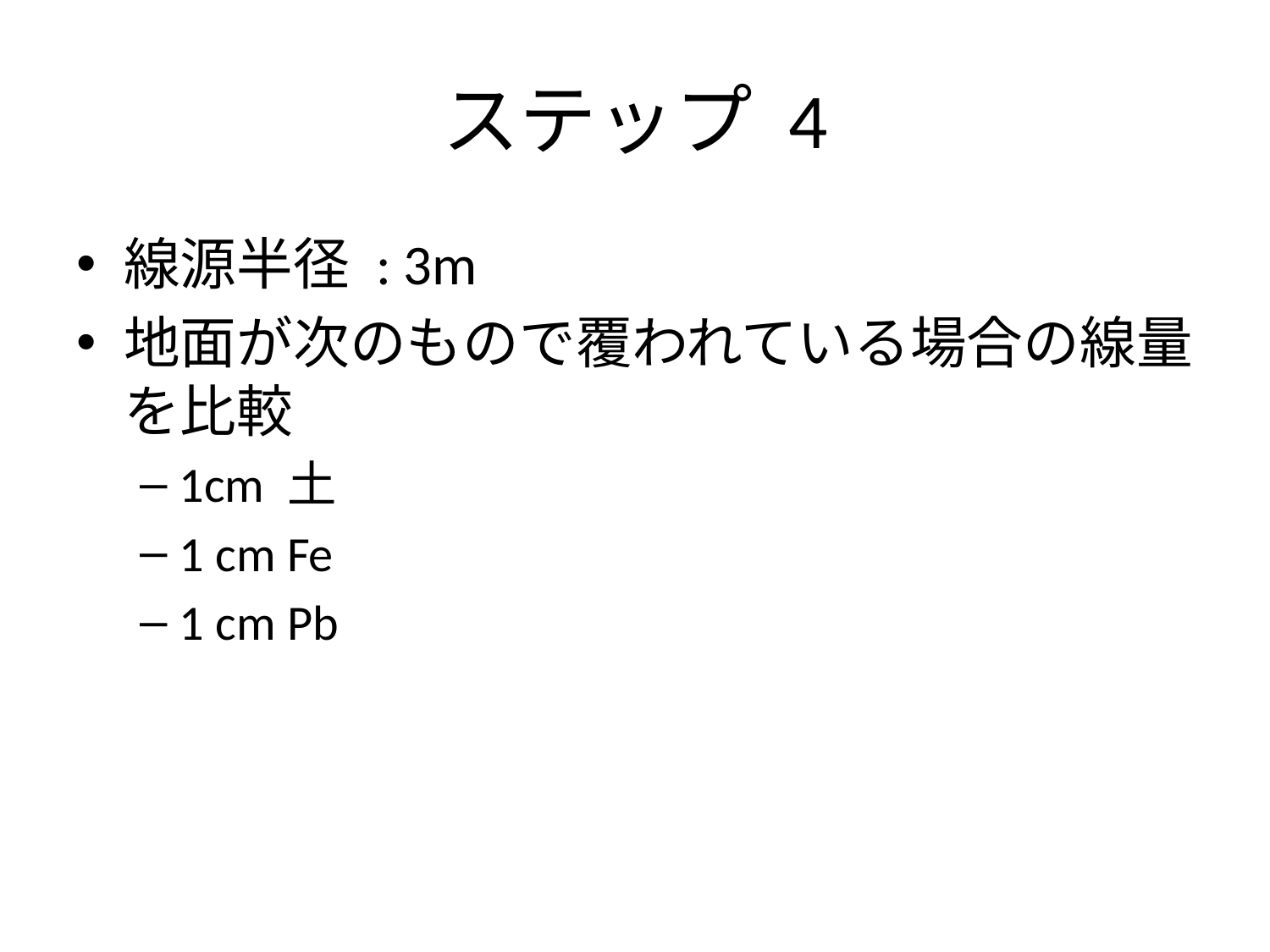

# ステップ 4
線源半径 : 3m
地面が次のもので覆われている場合の線量を比較
1cm 土
1 cm Fe
1 cm Pb